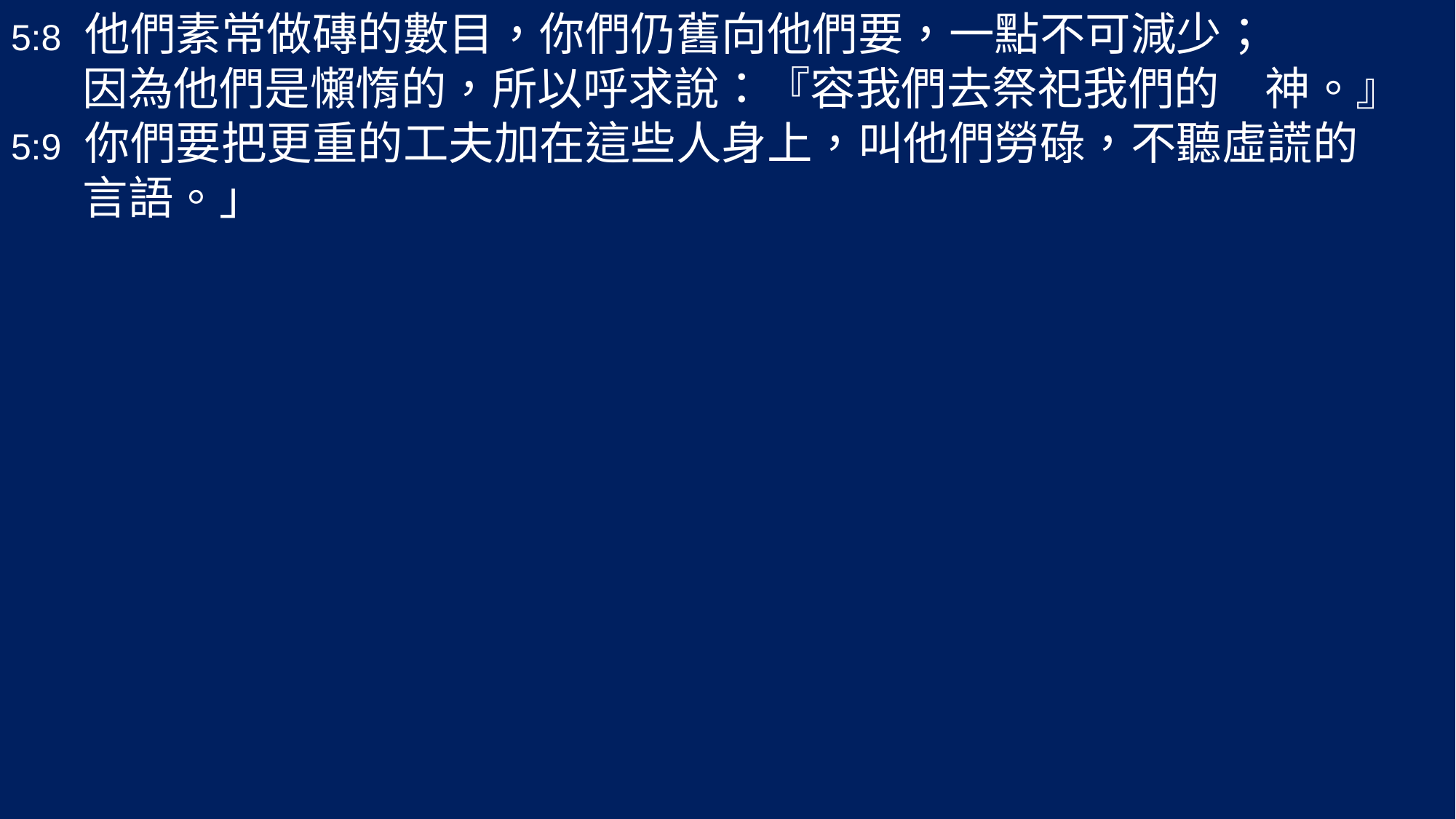

5:8 他們素常做磚的數目，你們仍舊向他們要，一點不可減少；
      因為他們是懶惰的，所以呼求說：『容我們去祭祀我們的　神。』
5:9 你們要把更重的工夫加在這些人身上，叫他們勞碌，不聽虛謊的
      言語。」